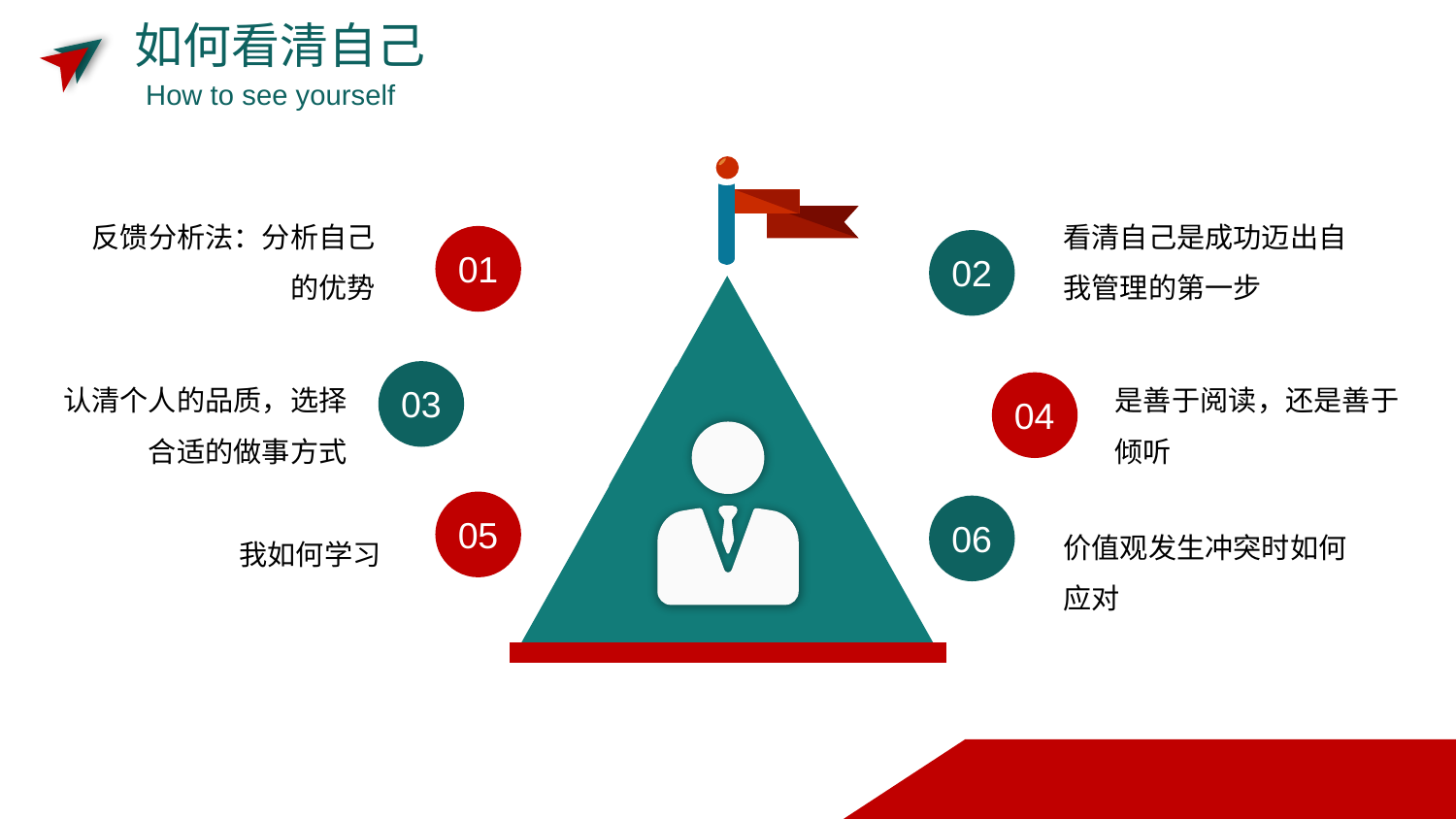

如何看清自己

How to see yourself

51%

58%
48%

反馈分析法：分析自己的优势
看清自己是成功迈出自我管理的第一步

01
02
认清个人的品质，选择合适的做事方式
是善于阅读，还是善于倾听

03
04

05
价值观发生冲突时如何应对
06
我如何学习